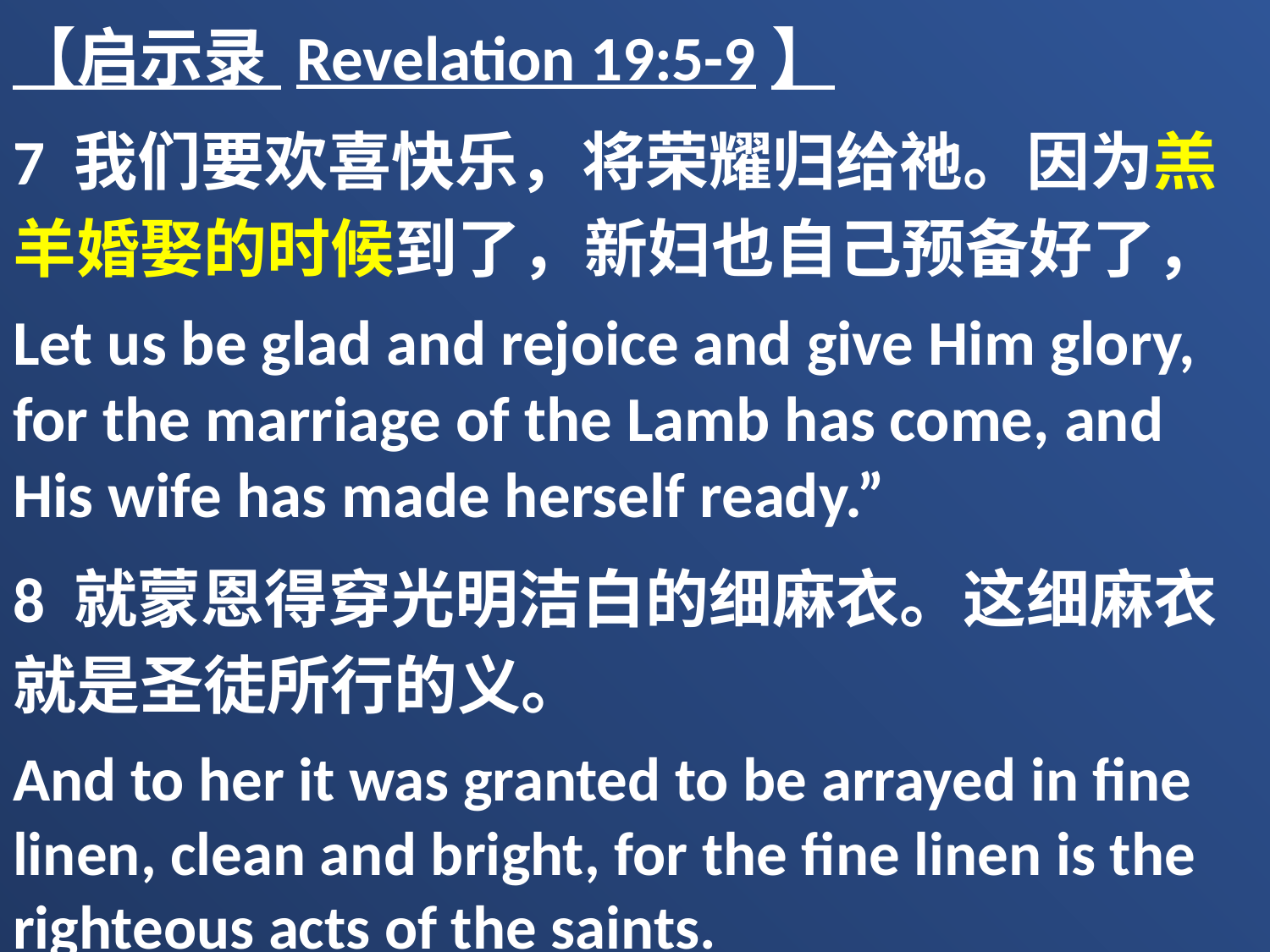

【启示录 Revelation 19:5-9】
7 我们要欢喜快乐，将荣耀归给祂。因为羔羊婚娶的时候到了，新妇也自己预备好了，
Let us be glad and rejoice and give Him glory, for the marriage of the Lamb has come, and His wife has made herself ready.”
8 就蒙恩得穿光明洁白的细麻衣。这细麻衣就是圣徒所行的义。
And to her it was granted to be arrayed in fine linen, clean and bright, for the fine linen is the righteous acts of the saints.